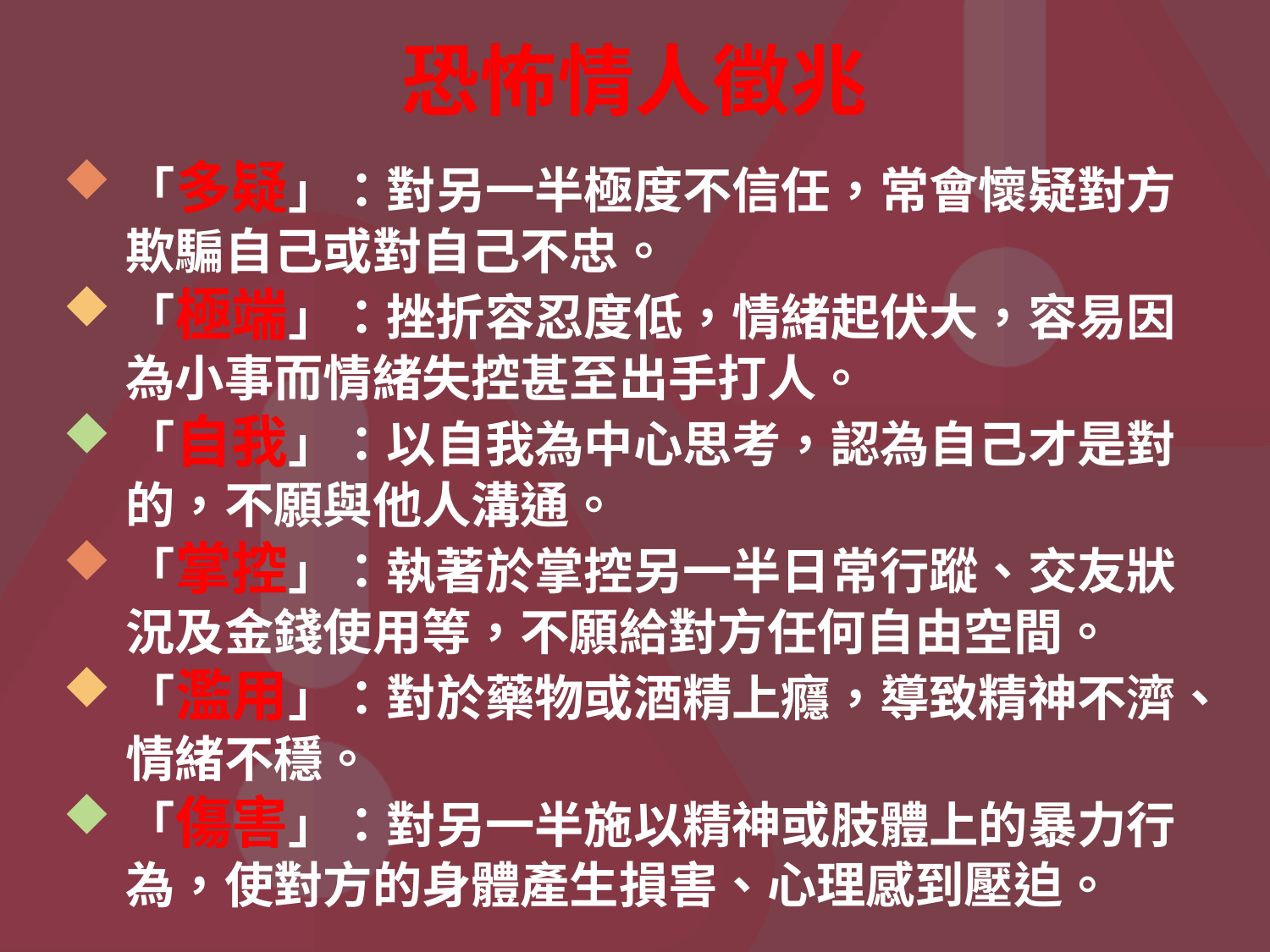

恐怖情人徵兆
「多疑」：對另一半極度不信任，常會懷疑對方欺騙自己或對自己不忠。
「極端」：挫折容忍度低，情緒起伏大，容易因為小事而情緒失控甚至出手打人。
「自我」：以自我為中心思考，認為自己才是對的，不願與他人溝通。
「掌控」：執著於掌控另一半日常行蹤、交友狀況及金錢使用等，不願給對方任何自由空間。
「濫用」：對於藥物或酒精上癮，導致精神不濟、情緒不穩。
「傷害」：對另一半施以精神或肢體上的暴力行為，使對方的身體產生損害、心理感到壓迫。